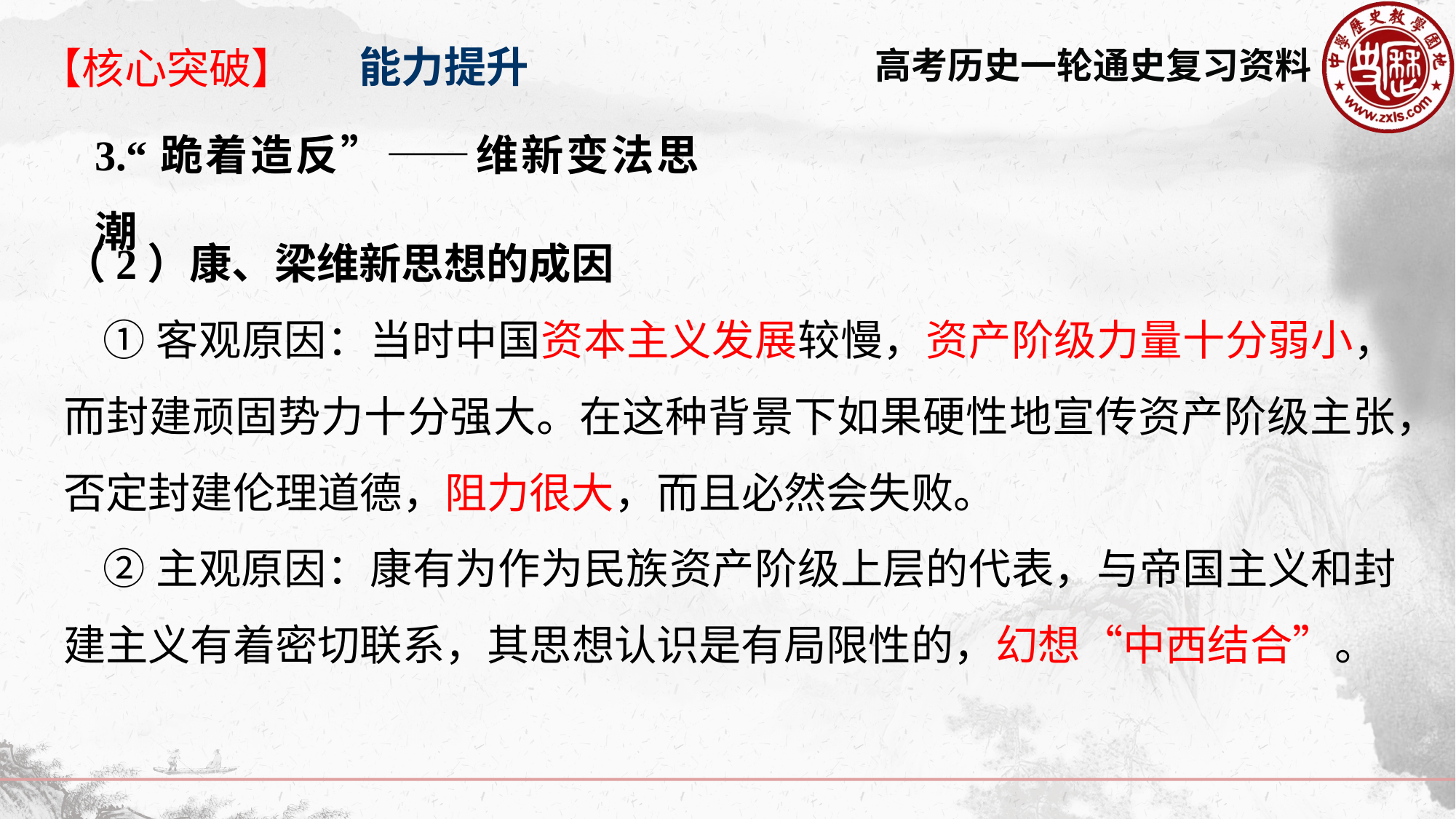

能力提升
【核心突破】
3.“跪着造反”——维新变法思潮
（2）康、梁维新思想的成因
    ①客观原因：当时中国资本主义发展较慢，资产阶级力量十分弱小，而封建顽固势力十分强大。在这种背景下如果硬性地宣传资产阶级主张，否定封建伦理道德，阻力很大，而且必然会失败。
    ②主观原因：康有为作为民族资产阶级上层的代表，与帝国主义和封建主义有着密切联系，其思想认识是有局限性的，幻想“中西结合”。